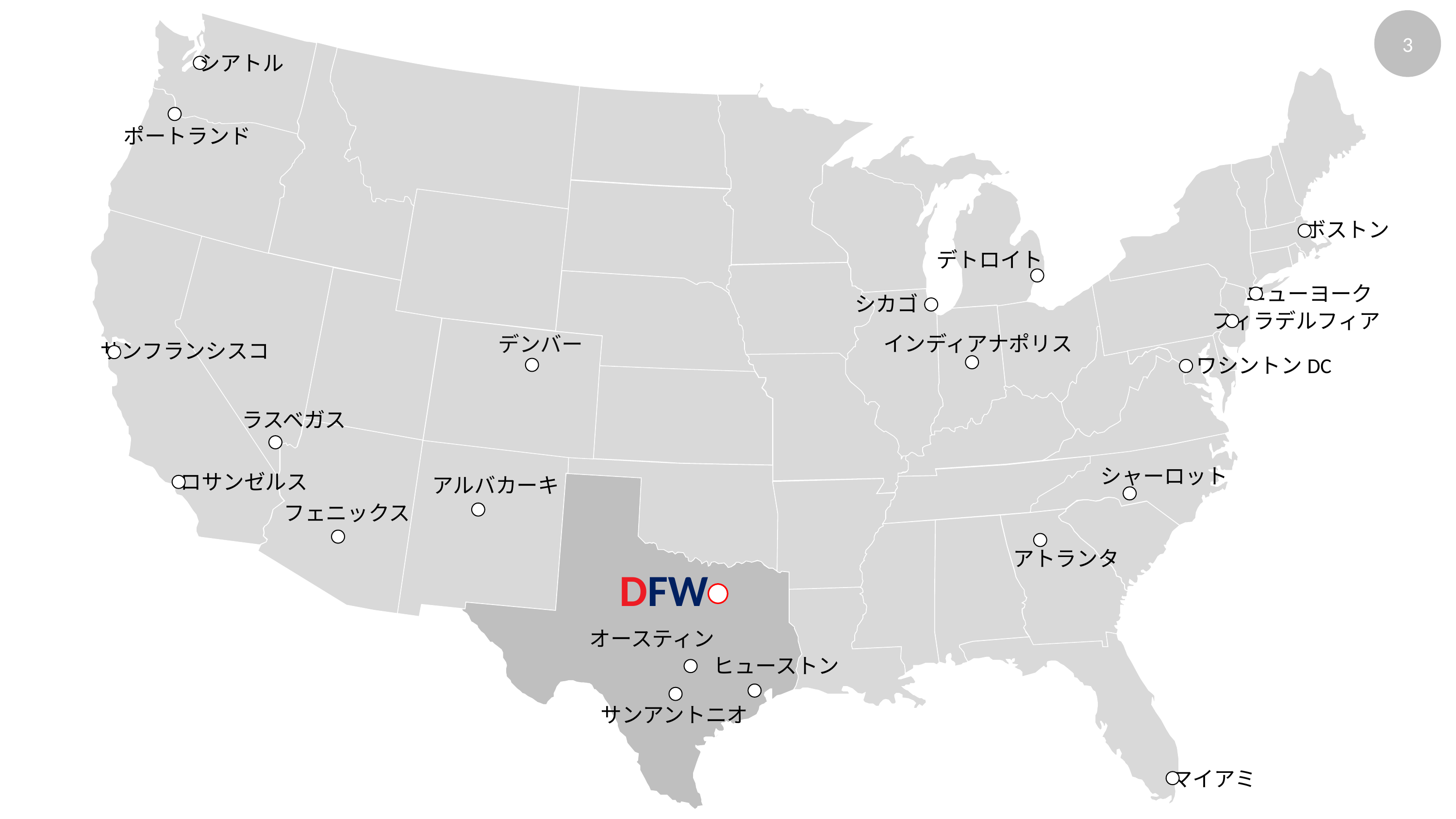

シアトル

ポートランド
ボストン

デトロイト

ニューヨーク

シカゴ

フィラデルフィア

インディアナポリス
デンバー
サンフランシスコ

ワシントンDC

ラスベガス

シャーロット
ロサンゼルス
アルバカーキ

フェニックス

アトランタ
DFW

オースティン
ヒューストン

サンアントニオ
マイアミ